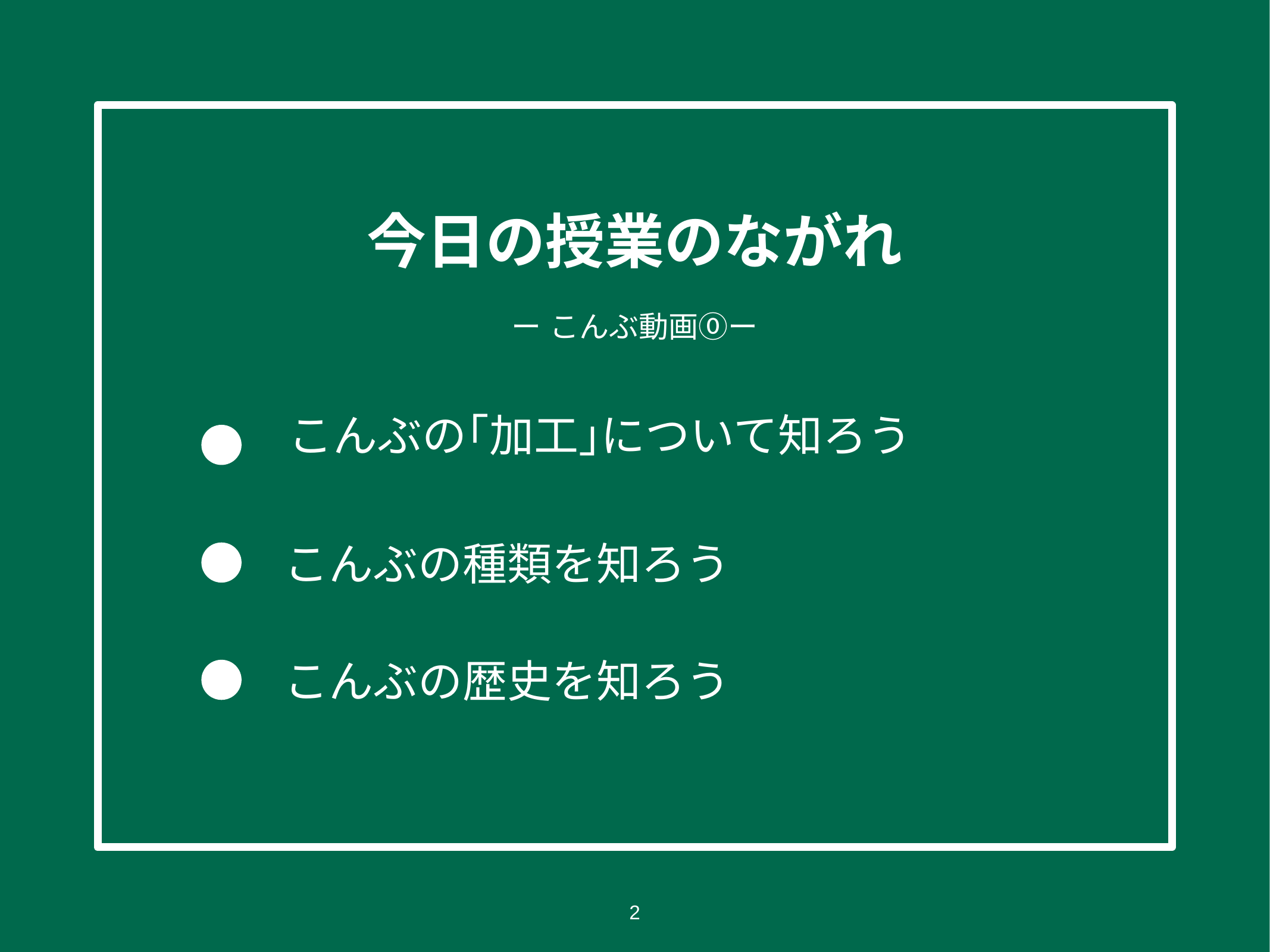

今日の授業のながれ
ー こんぶ動画⓪ー
こんぶの｢加工｣について知ろう

こんぶの種類を知ろう

こんぶの歴史を知ろう

2